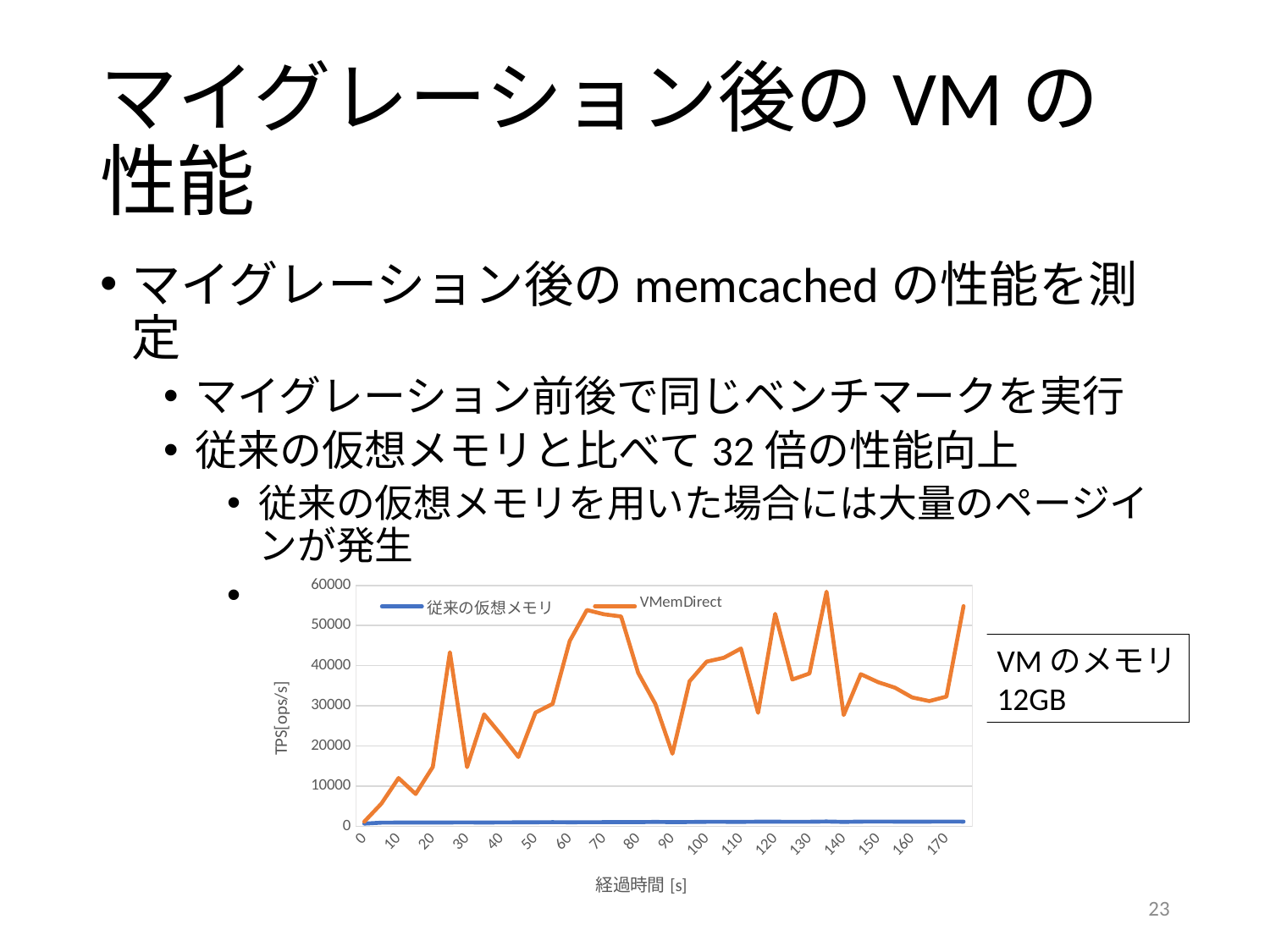

# マイグレーション後のVMの 性能
マイグレーション後のmemcachedの性能を測定
マイグレーション前後で同じベンチマークを実行
従来の仮想メモリと比べて32倍の性能向上
従来の仮想メモリを用いた場合には大量のページインが発生
メモリアクセス履歴の有効性を確認

### Chart

| Category | 従来の仮想メモリ | VMemDirect |
|---|---|---|
| 0 | 645.0 | 1131.0 |
| 5 | 879.0 | 5623.0 |
| 10 | 899.0 | 11997.0 |
| 15 | 929.0 | 8026.0 |
| 20 | 921.0 | 14764.0 |
| 25 | 932.0 | 43350.0 |
| 30 | 936.0 | 14713.0 |
| 35 | 911.0 | 27876.0 |
| 40 | 942.0 | 22702.0 |
| 45 | 953.0 | 17237.0 |
| 50 | 972.0 | 28322.0 |
| 55 | 998.0 | 30484.0 |
| 60 | 976.0 | 46175.0 |
| 65 | 985.0 | 53869.0 |
| 70 | 1002.0 | 52807.0 |
| 75 | 1020.0 | 52266.0 |
| 80 | 1020.0 | 38189.0 |
| 85 | 1069.0 | 30476.0 |
| 90 | 1010.0 | 18059.0 |
| 95 | 1034.0 | 36121.0 |
| 100 | 1088.0 | 41016.0 |
| 105 | 1090.0 | 41979.0 |
| 110 | 1078.0 | 44282.0 |
| 115 | 1120.0 | 28258.0 |
| 120 | 1113.0 | 52921.0 |
| 125 | 1090.0 | 36545.0 |
| 130 | 1104.0 | 38058.0 |
| 135 | 1158.0 | 58450.0 |
| 140 | 1070.0 | 27713.0 |
| 145 | 1139.0 | 37896.0 |
| 150 | 1156.0 | 35913.0 |
| 155 | 1139.0 | 34512.0 |
| 160 | 1124.0 | 32090.0 |
| 165 | 1136.0 | 31178.0 |
| 170 | 1146.0 | 32298.0 |
| 175 | 1141.0 | 54836.0 |
VMのメモリ
12GB
23